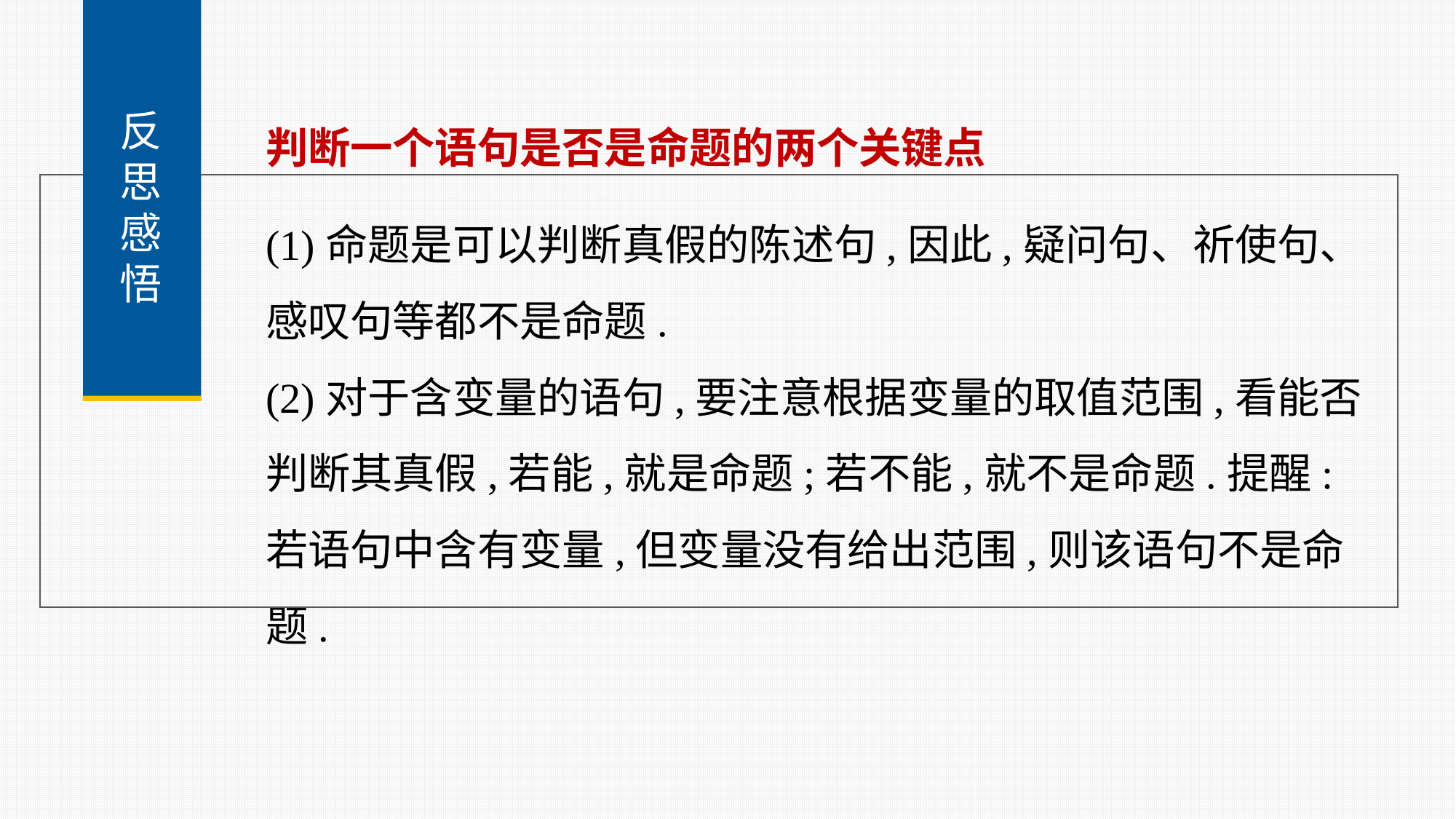

反
思
感
悟

判断一个语句是否是命题的两个关键点

(1)命题是可以判断真假的陈述句,因此,疑问句、祈使句、感叹句等都不是命题.
(2)对于含变量的语句,要注意根据变量的取值范围,看能否判断其真假,若能,就是命题;若不能,就不是命题.提醒:若语句中含有变量,但变量没有给出范围,则该语句不是命题.